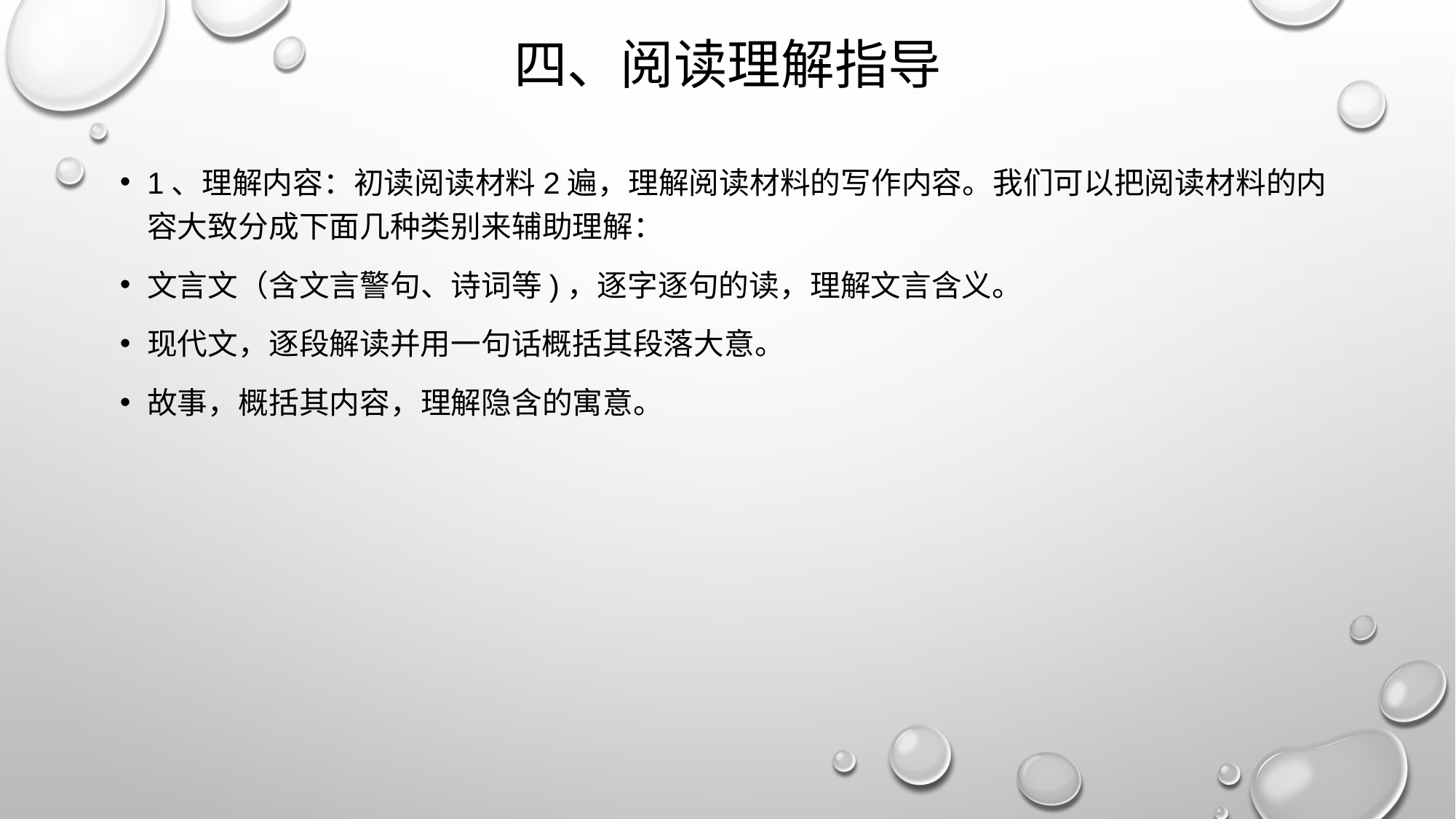

# 四、阅读理解指导
1、理解内容：初读阅读材料2遍，理解阅读材料的写作内容。我们可以把阅读材料的内容大致分成下面几种类别来辅助理解：
文言文（含文言警句、诗词等)，逐字逐句的读，理解文言含义。
现代文，逐段解读并用一句话概括其段落大意。
故事，概括其内容，理解隐含的寓意。